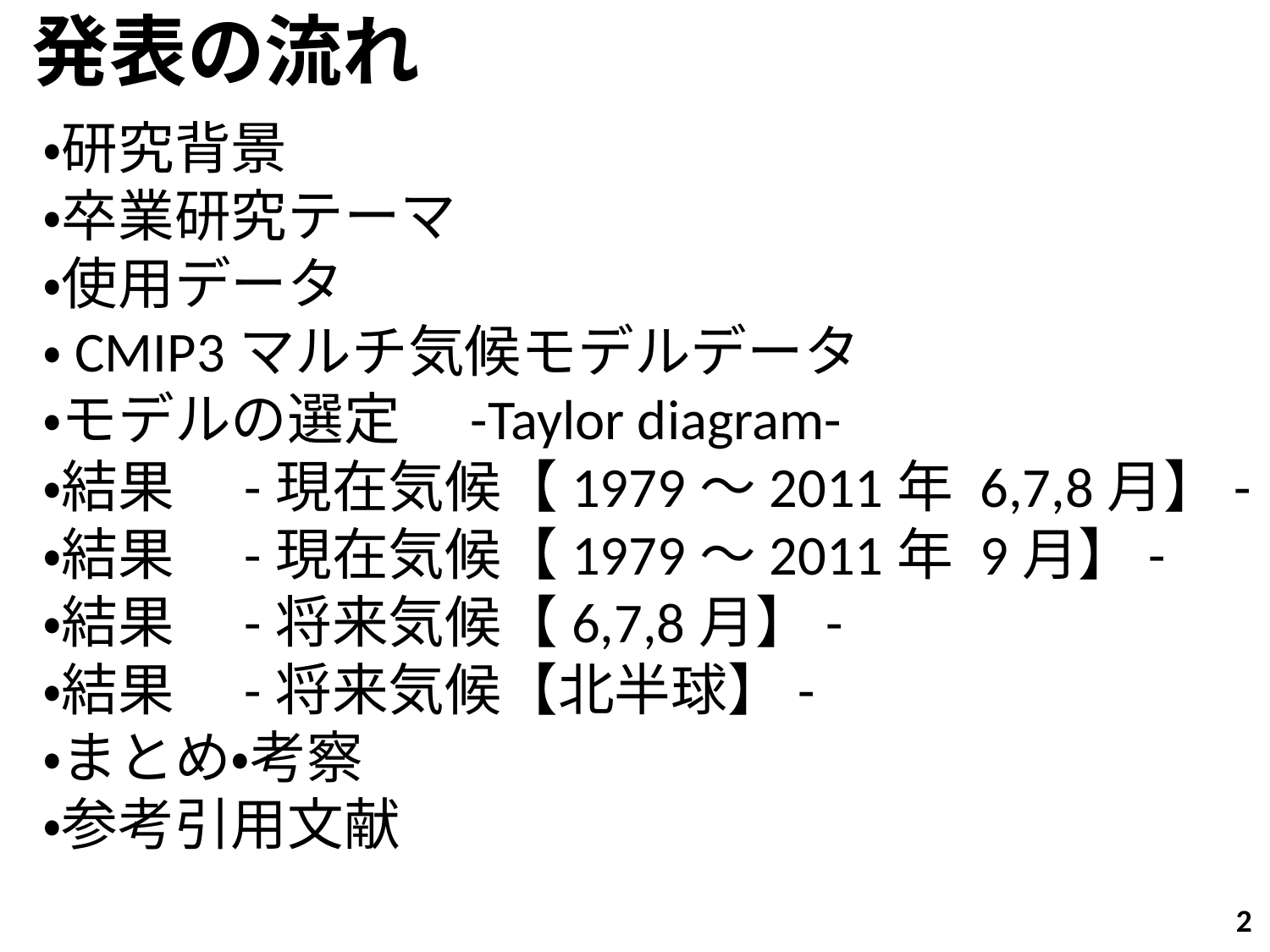

発表の流れ
・研究背景
・卒業研究テーマ
・使用データ
・CMIP3マルチ気候モデルデータ
・モデルの選定　-Taylor diagram-
・結果　-現在気候【1979～2011年 6,7,8月】-
・結果　-現在気候【1979～2011年 9月】-
・結果　-将来気候【6,7,8月】-
・結果　-将来気候【北半球】-
・まとめ・考察
・参考引用文献
2